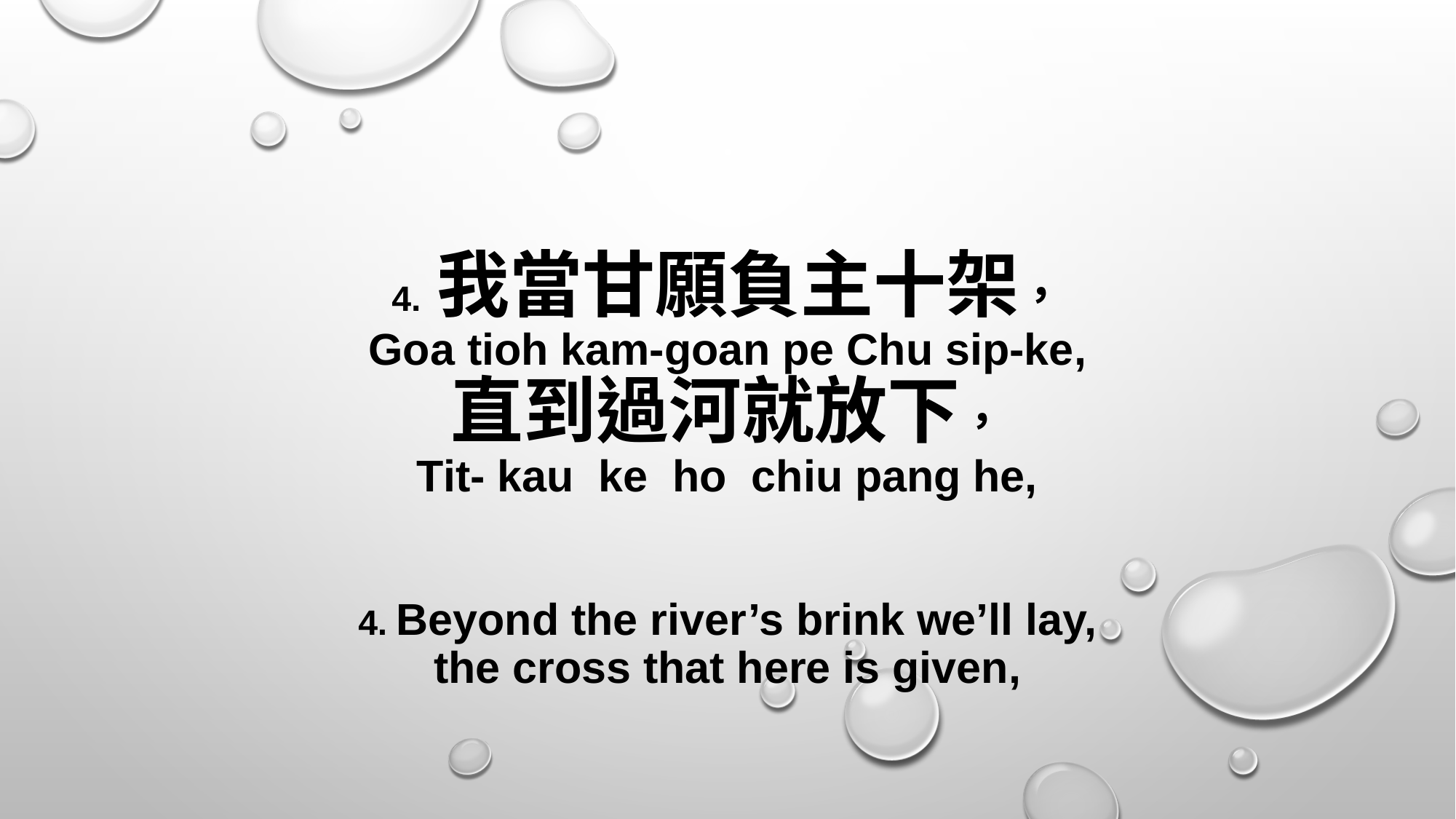

# 4. 我當甘願負主十架， Goa tioh kam-goan pe Chu sip-ke, 直到過河就放下， Tit- kau  ke  ho  chiu pang he, 4. Beyond the river’s brink we’ll lay, the cross that here is given,